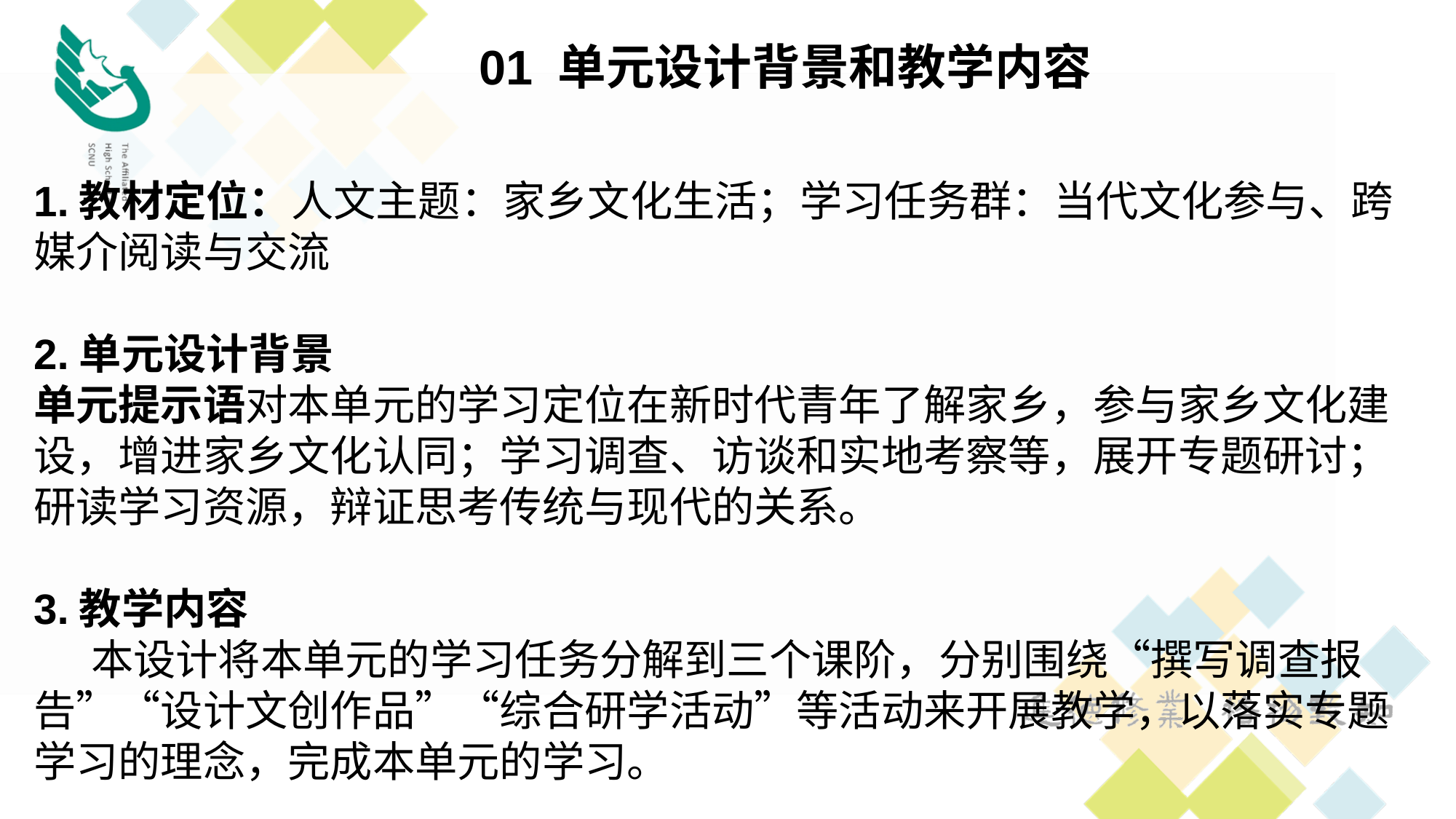

01 单元设计背景和教学内容
1.教材定位：人文主题：家乡文化生活；学习任务群：当代文化参与、跨媒介阅读与交流

2.单元设计背景
单元提示语对本单元的学习定位在新时代青年了解家乡，参与家乡文化建设，增进家乡文化认同；学习调查、访谈和实地考察等，展开专题研讨；研读学习资源，辩证思考传统与现代的关系。

3.教学内容
     本设计将本单元的学习任务分解到三个课阶，分别围绕“撰写调查报告”“设计文创作品”“综合研学活动”等活动来开展教学，以落实专题学习的理念，完成本单元的学习。